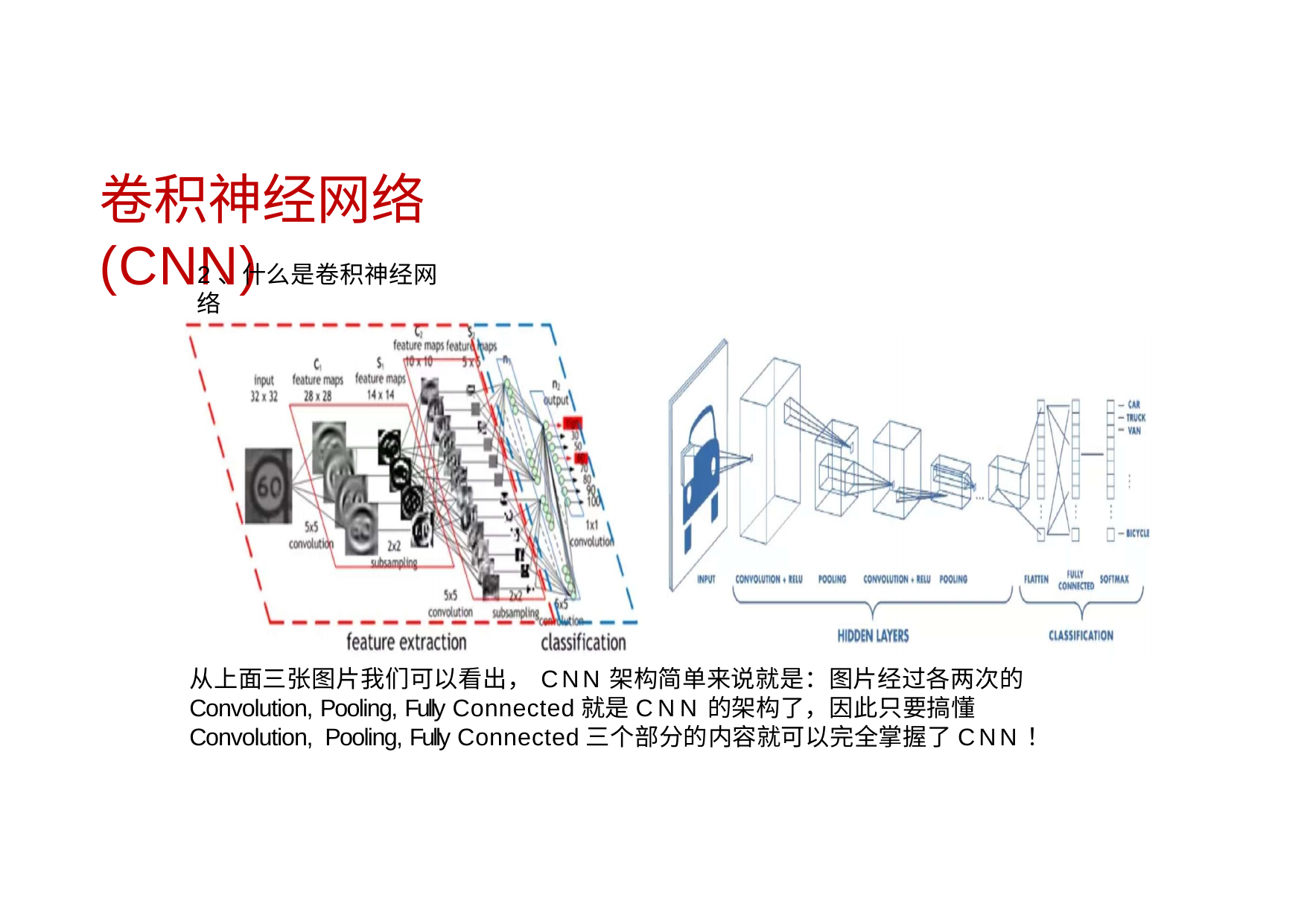

# 卷积神经网络(CNN)
2、什么是卷积神经网络

从上面三张图片我们可以看出，CNN架构简单来说就是：图片经过各两次的 Convolution, Pooling, Fully Connected就是CNN的架构了，因此只要搞懂Convolution,  Pooling, Fully Connected三个部分的内容就可以完全掌握了CNN！